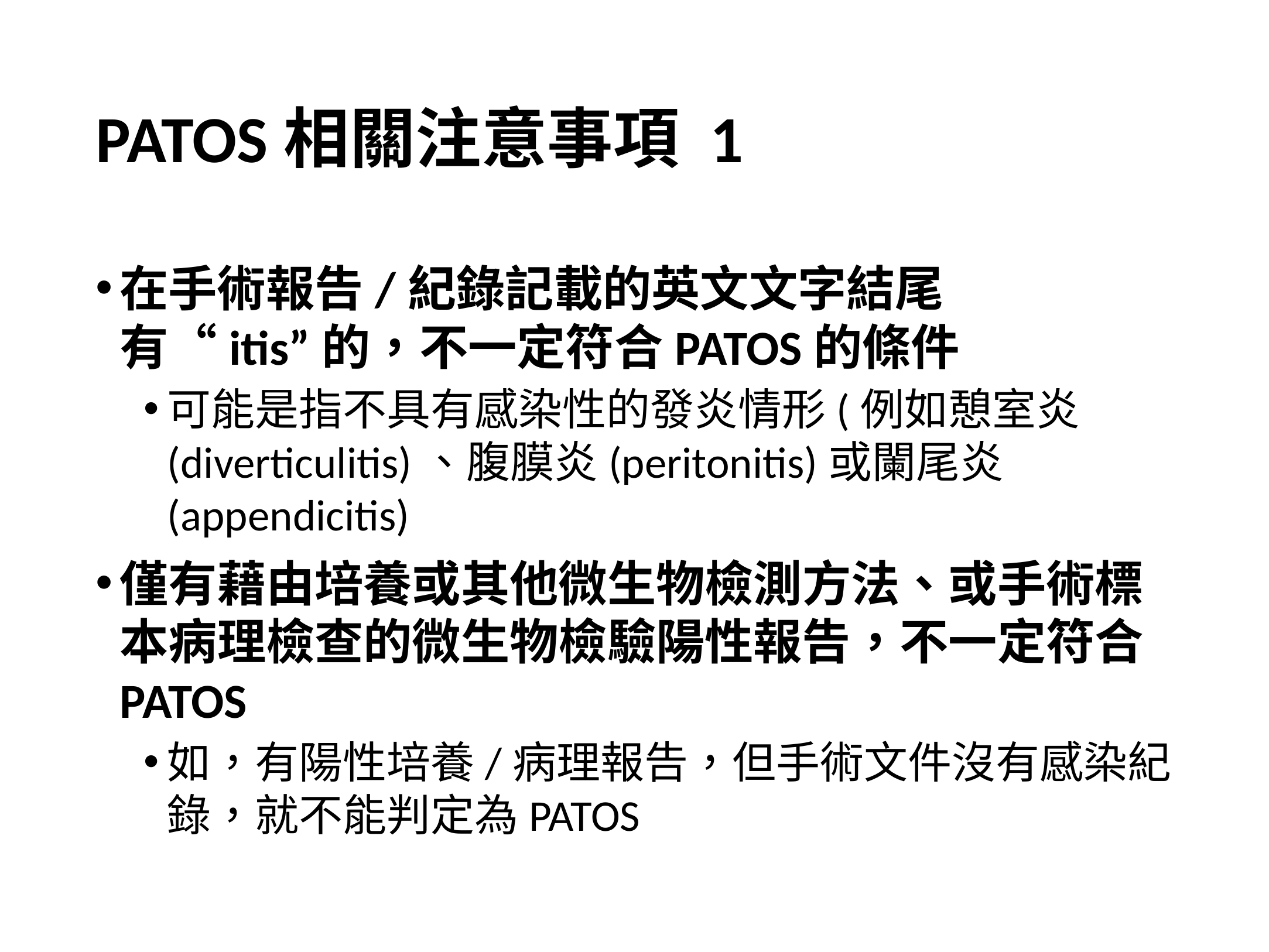

# PATOS相關注意事項 1
在手術報告/紀錄記載的英文文字結尾有“itis”的，不一定符合PATOS的條件
可能是指不具有感染性的發炎情形(例如憩室炎(diverticulitis)、腹膜炎(peritonitis)或闌尾炎(appendicitis)
僅有藉由培養或其他微生物檢測方法、或手術標本病理檢查的微生物檢驗陽性報告，不一定符合PATOS
如，有陽性培養/病理報告，但手術文件沒有感染紀錄，就不能判定為PATOS